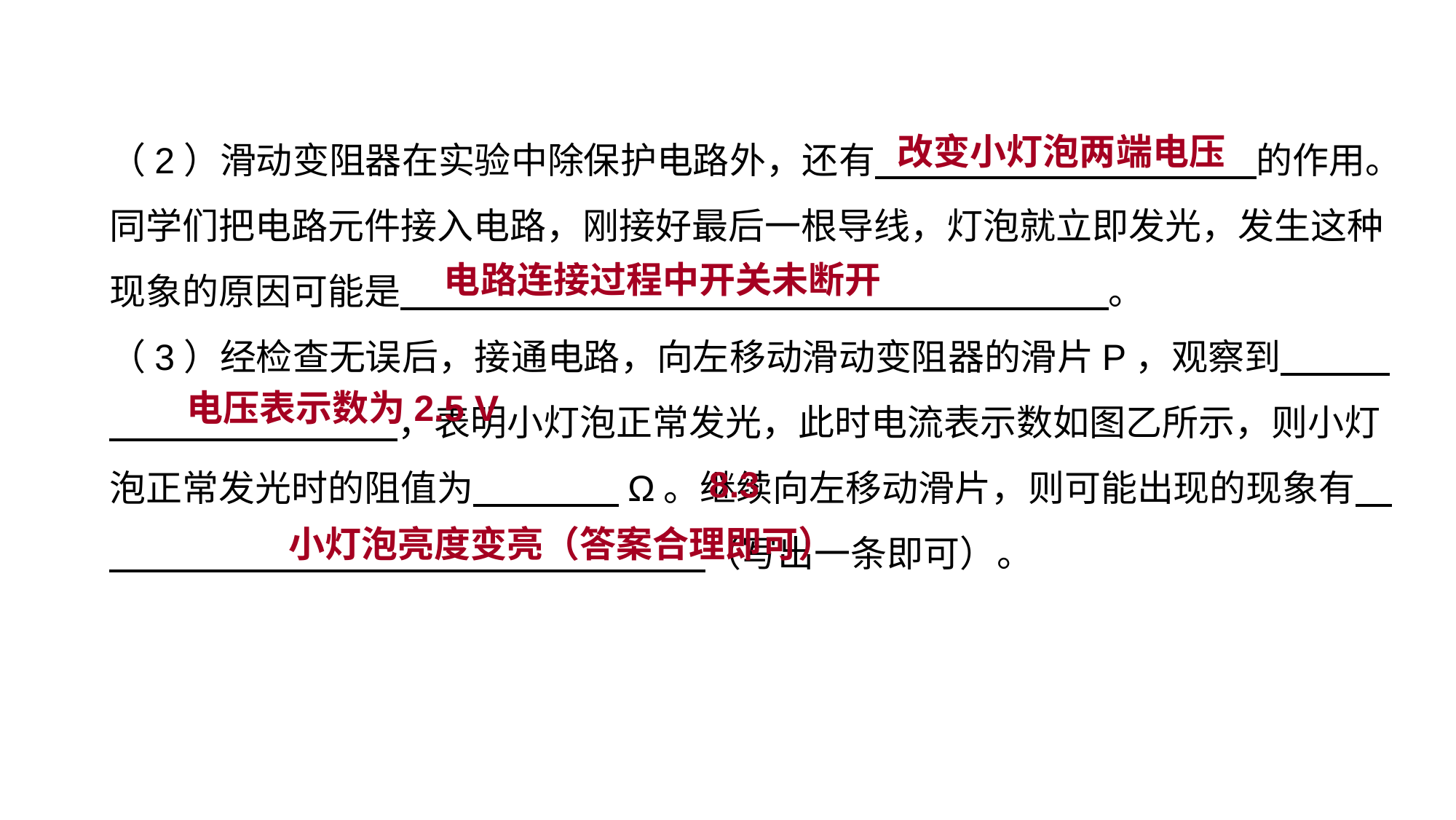

改变小灯泡两端电压
（2）滑动变阻器在实验中除保护电路外，还有　　　　           　　　　的作用。同学们把电路元件接入电路，刚接好最后一根导线，灯泡就立即发光，发生这种现象的原因可能是　                                                                                  。
（3）经检查无误后，接通电路，向左移动滑动变阻器的滑片P，观察到　　　　　             　　　，表明小灯泡正常发光，此时电流表示数如图乙所示，则小灯泡正常发光时的阻值为　　　　Ω。继续向左移动滑片，则可能出现的现象有　　　                                                       　　（写出一条即可）。
真题回顾 把握考向
电路连接过程中开关未断开
电压表示数为2.5 V
8.3
小灯泡亮度变亮（答案合理即可）